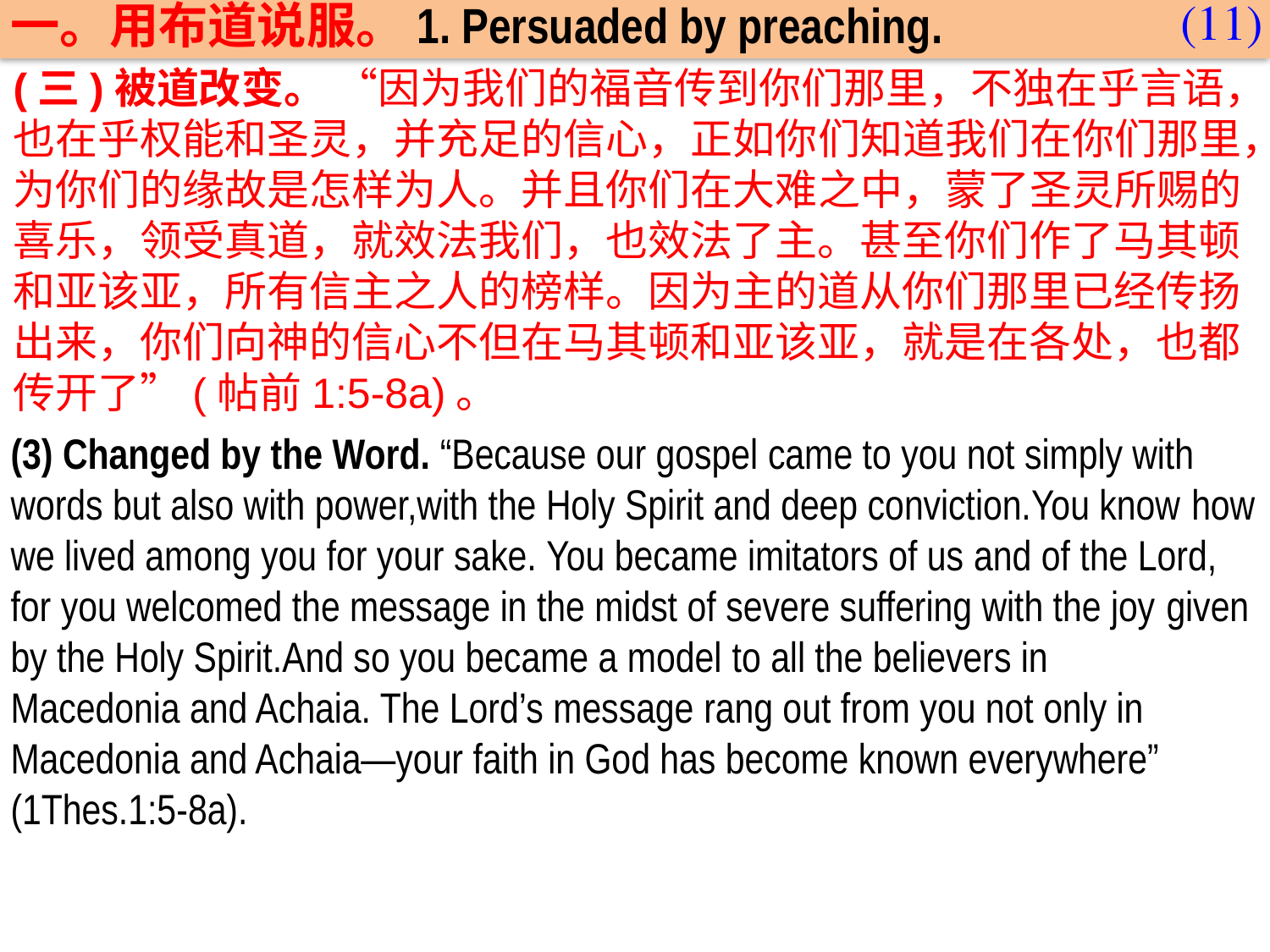

(11)
一。用布道说服。1. Persuaded by preaching.

(三)被道改变。 “因为我们的福音传到你们那里，不独在乎言语，也在乎权能和圣灵，并充足的信心，正如你们知道我们在你们那里，为你们的缘故是怎样为人。并且你们在大难之中，蒙了圣灵所赐的喜乐，领受真道，就效法我们，也效法了主。甚至你们作了马其顿和亚该亚，所有信主之人的榜样。因为主的道从你们那里已经传扬出来，你们向神的信心不但在马其顿和亚该亚，就是在各处，也都传开了”(帖前1:5-8a)。
(3) Changed by the Word. “Because our gospel came to you not simply with words but also with power,with the Holy Spirit and deep conviction.You know how we lived among you for your sake. You became imitators of us and of the Lord, for you welcomed the message in the midst of severe suffering with the joy given by the Holy Spirit.And so you became a model to all the believers in Macedonia and Achaia. The Lord’s message rang out from you not only in Macedonia and Achaia—your faith in God has become known everywhere”
(1Thes.1:5-8a).